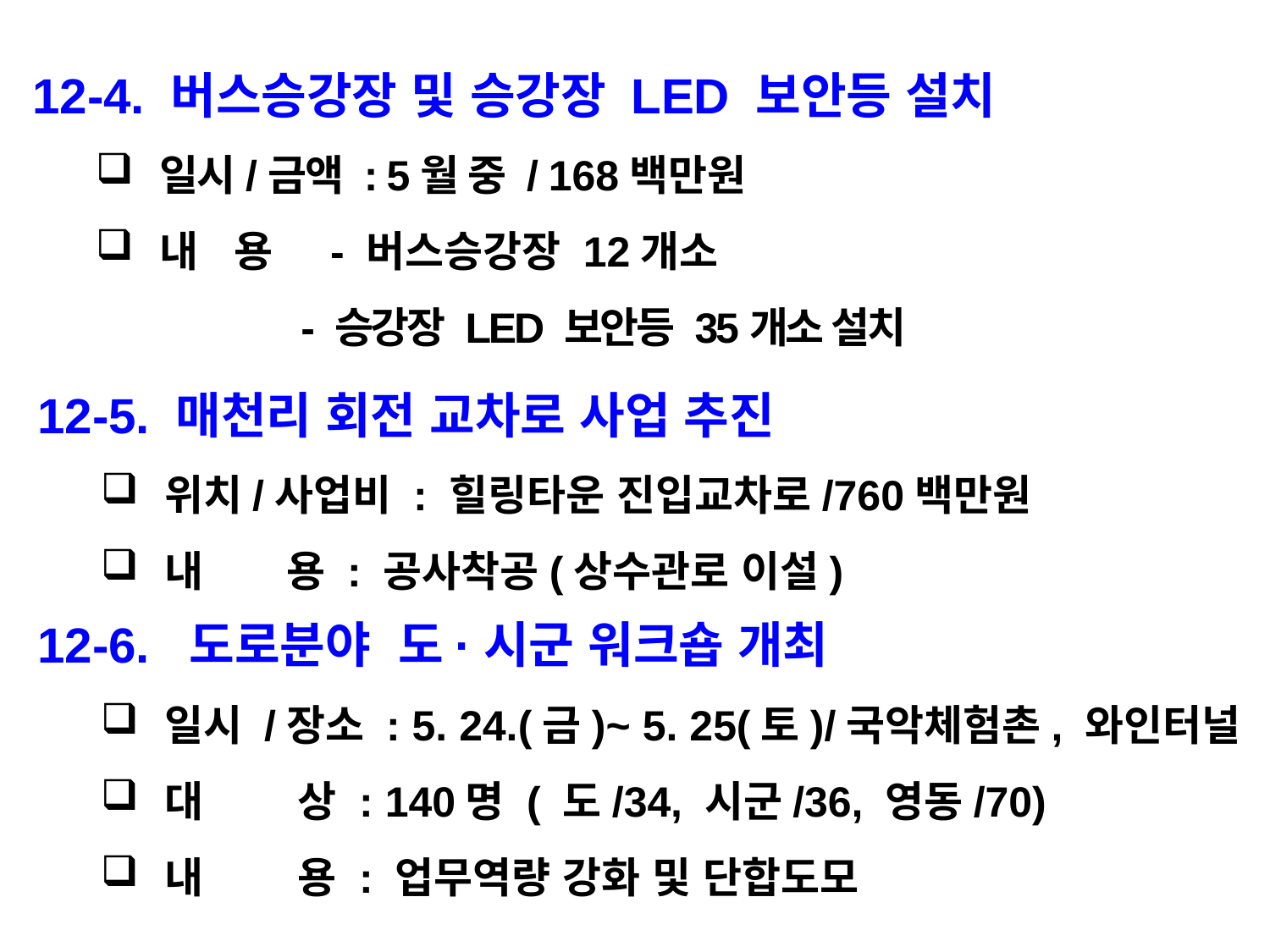

12-4. 버스승강장 및 승강장 LED 보안등 설치
일시/금액 : 5월 중 / 168백만원
내   용    - 버스승강장 12개소
                      - 승강장 LED 보안등 35개소 설치
12-5. 매천리 회전 교차로 사업 추진
위치/사업비 : 힐링타운 진입교차로/760백만원
내       용 : 공사착공(상수관로 이설)
12-6.  도로분야  도·시군 워크숍 개최
일시 /장소 : 5. 24.(금)~ 5. 25(토)/국악체험촌, 와인터널
대        상 : 140명 ( 도/34, 시군/36, 영동/70)
내        용 : 업무역량 강화 및 단합도모